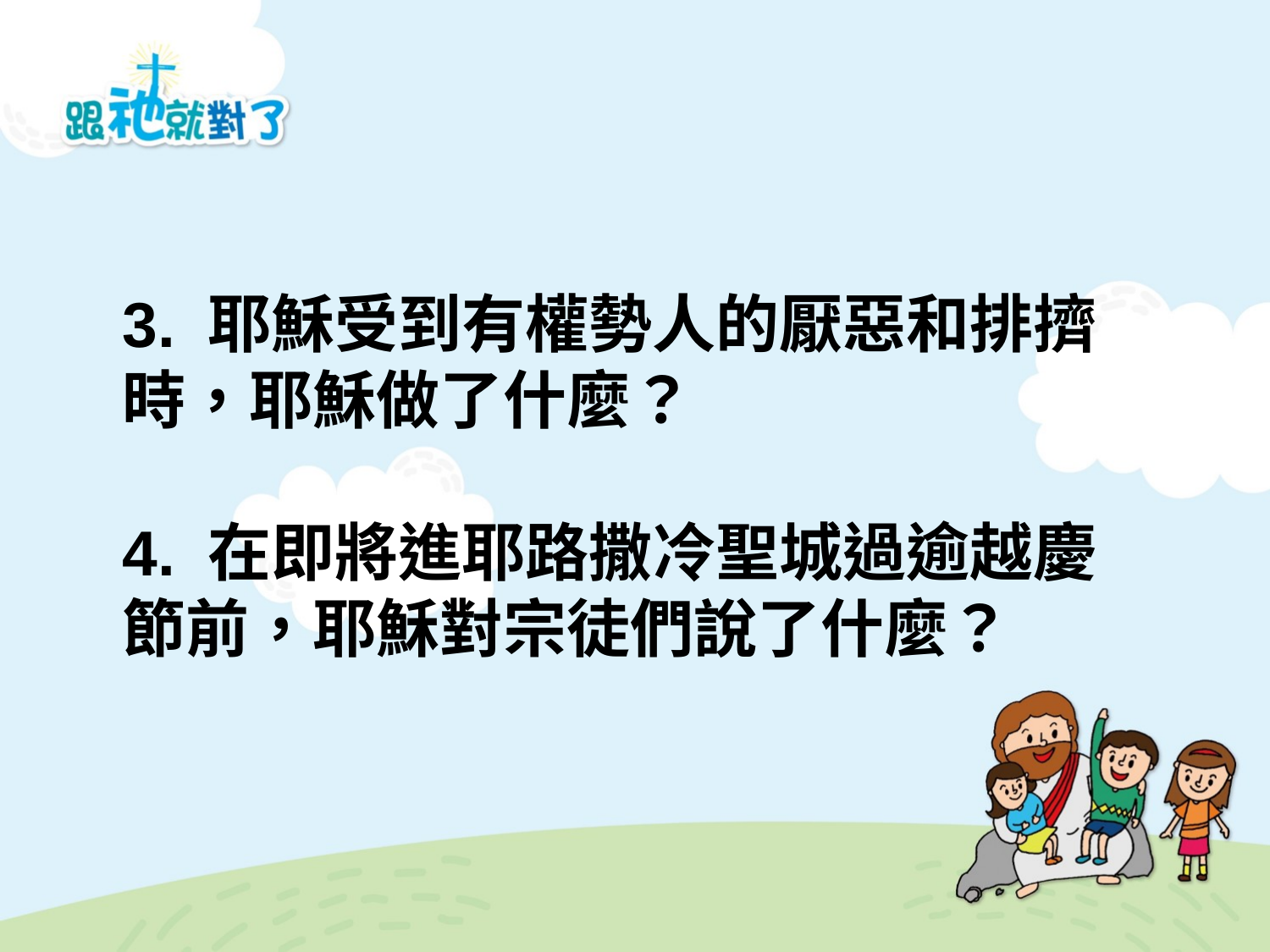

3. 耶穌受到有權勢人的厭惡和排擠時，耶穌做了什麼？

4. 在即將進耶路撒冷聖城過逾越慶節前，耶穌對宗徒們說了什麼？